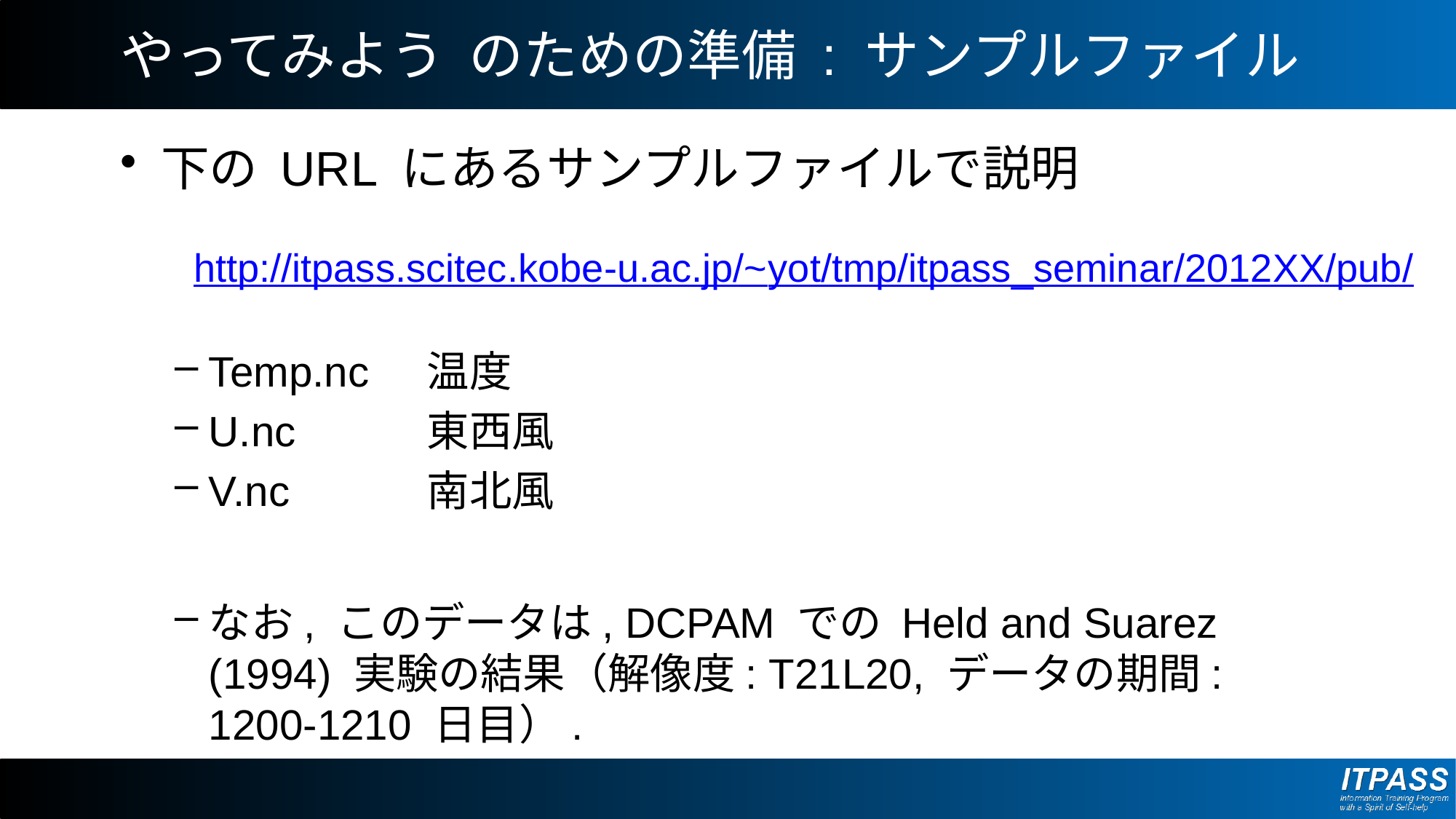

# やってみよう  のための準備 : サンプルファイル
下の URL にあるサンプルファイルで説明

Temp.nc	温度
U.nc		東西風
V.nc		南北風

なお, このデータは, DCPAM での Held and Suarez (1994) 実験の結果（解像度: T21L20, データの期間: 1200-1210 日目）.
http://itpass.scitec.kobe-u.ac.jp/~yot/tmp/itpass_seminar/2012XX/pub/